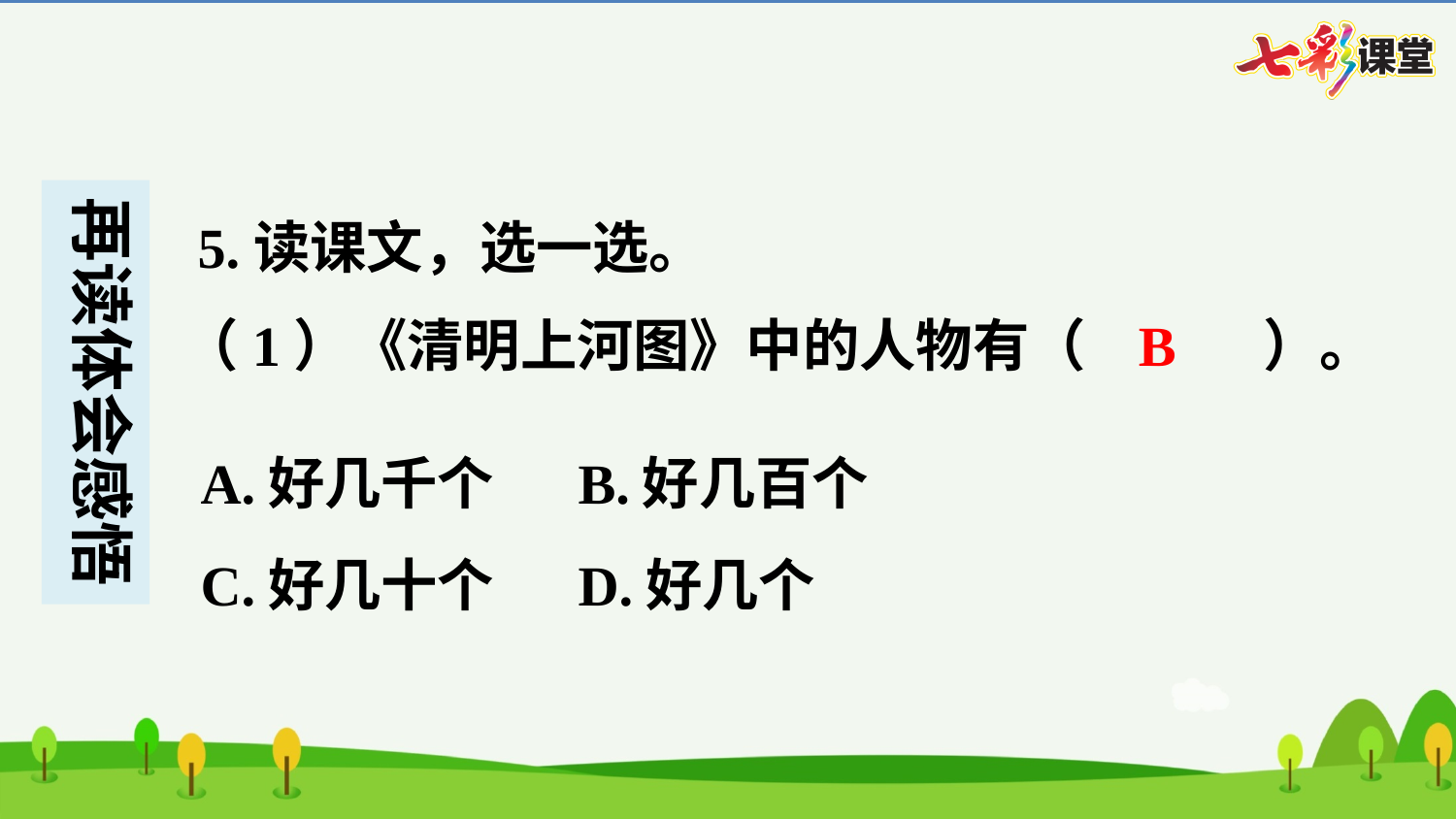

5.读课文，选一选。
B
（1）《清明上河图》中的人物有（　B　）。
| A.好几千个 | B.好几百个 |
| --- | --- |
| C.好几十个 | D.好几个 |